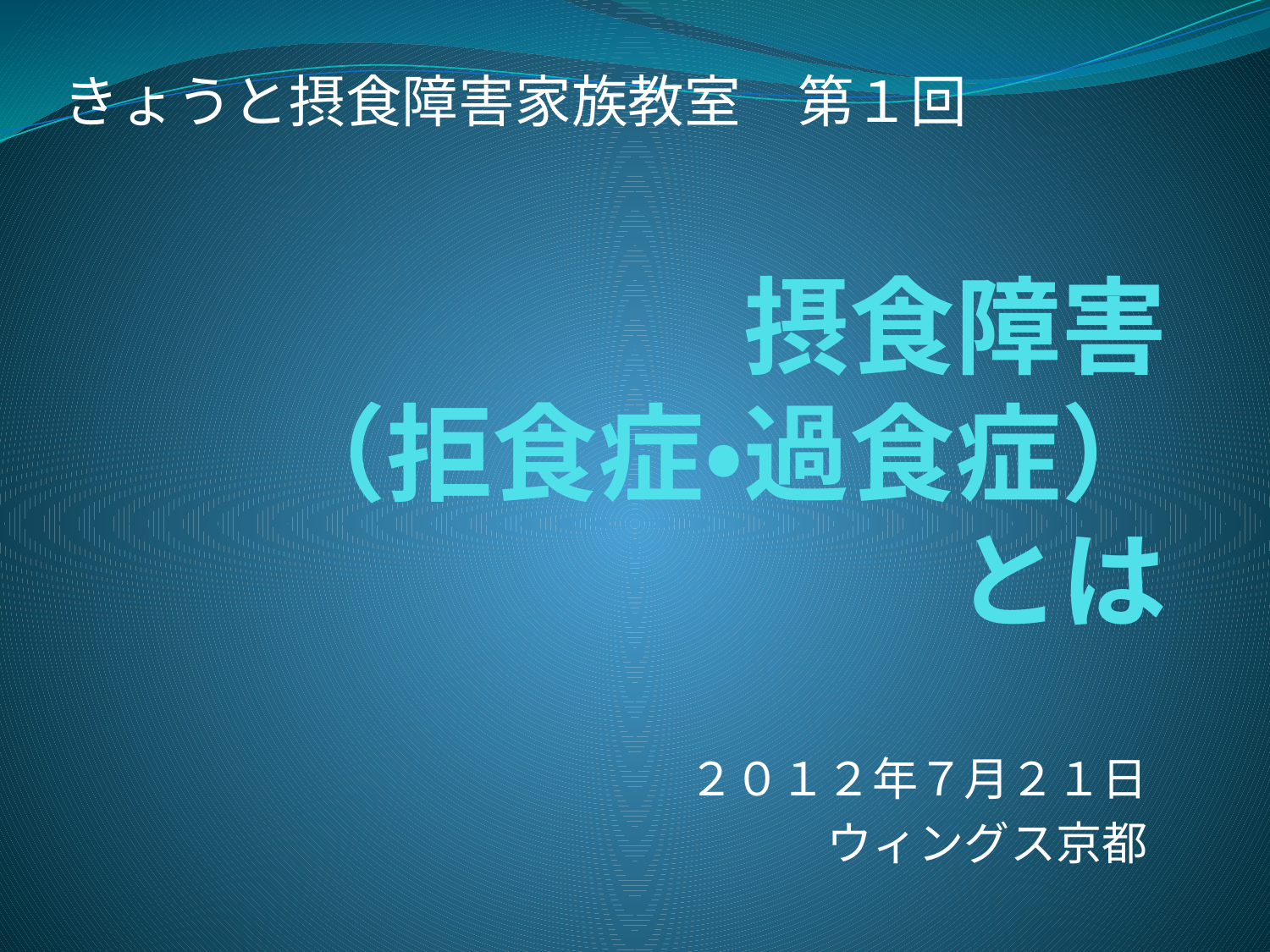

きょうと摂食障害家族教室　第１回
# 摂食障害 （拒食症・過食症） とは
２０１２年７月２１日
ウィングス京都